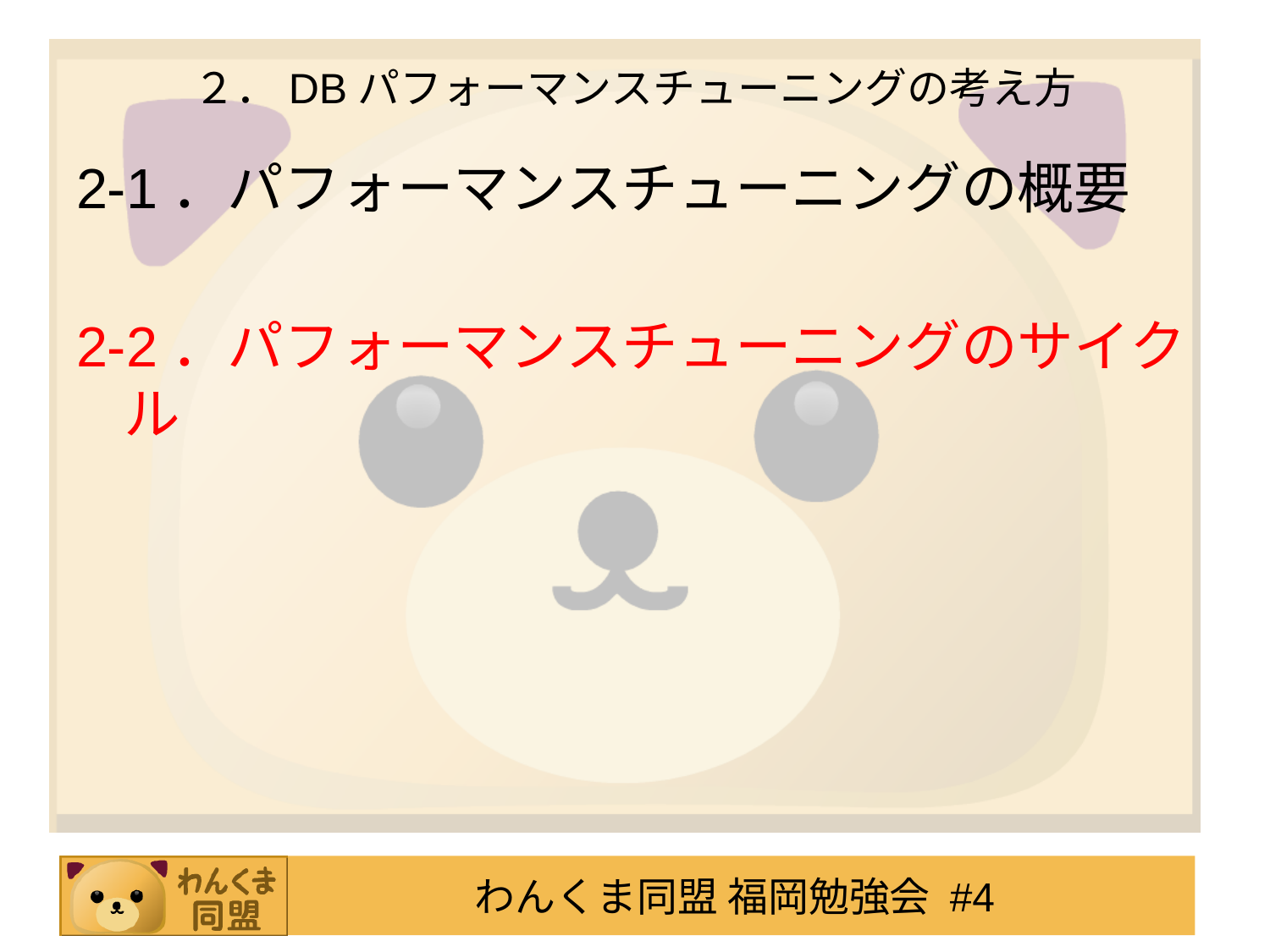

２．DBパフォーマンスチューニングの考え方
2-1．パフォーマンスチューニングの概要

2-2．パフォーマンスチューニングのサイクル